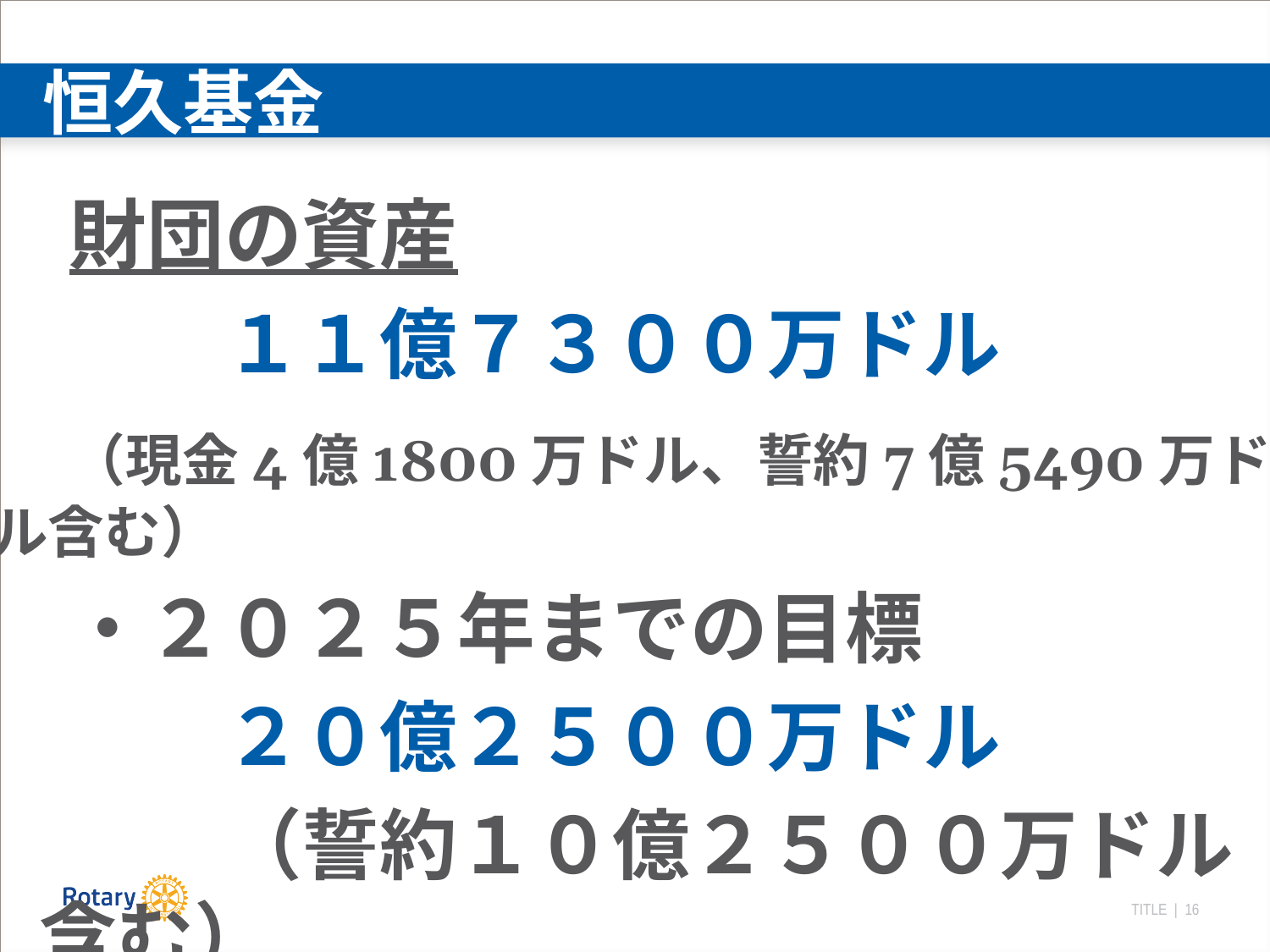

# 恒久基金
　財団の資産
　　　１１億７３００万ドル
　（現金4億1800万ドル、誓約7億5490万ドル含む）
　・２０２５年までの目標
　　　２０億２５００万ドル
　　　（誓約１０億２５００万ドル含む）